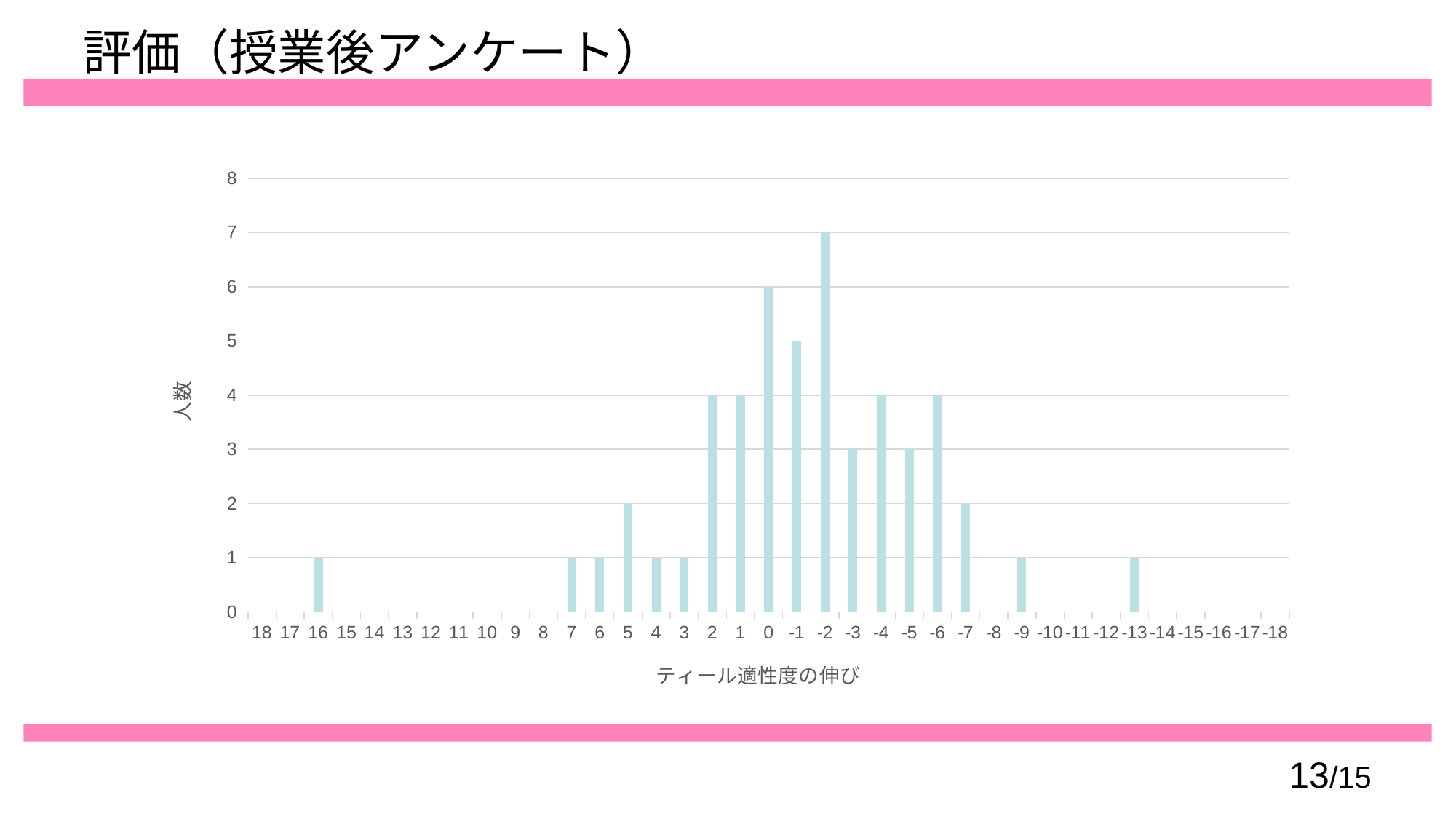

# 評価（授業後アンケート）

### Chart

| Category | 人数 |
|---|---|
| 18 | 0.0 |
| 17 | 0.0 |
| 16 | 1.0 |
| 15 | 0.0 |
| 14 | 0.0 |
| 13 | 0.0 |
| 12 | 0.0 |
| 11 | 0.0 |
| 10 | 0.0 |
| 9 | 0.0 |
| 8 | 0.0 |
| 7 | 1.0 |
| 6 | 1.0 |
| 5 | 2.0 |
| 4 | 1.0 |
| 3 | 1.0 |
| 2 | 4.0 |
| 1 | 4.0 |
| 0 | 6.0 |
| -1 | 5.0 |
| -2 | 7.0 |
| -3 | 3.0 |
| -4 | 4.0 |
| -5 | 3.0 |
| -6 | 4.0 |
| -7 | 2.0 |
| -8 | 0.0 |
| -9 | 1.0 |
| -10 | 0.0 |
| -11 | 0.0 |
| -12 | 0.0 |
| -13 | 1.0 |
| -14 | 0.0 |
| -15 | 0.0 |
| -16 | 0.0 |
| -17 | 0.0 |
| -18 | 0.0 |
13/15